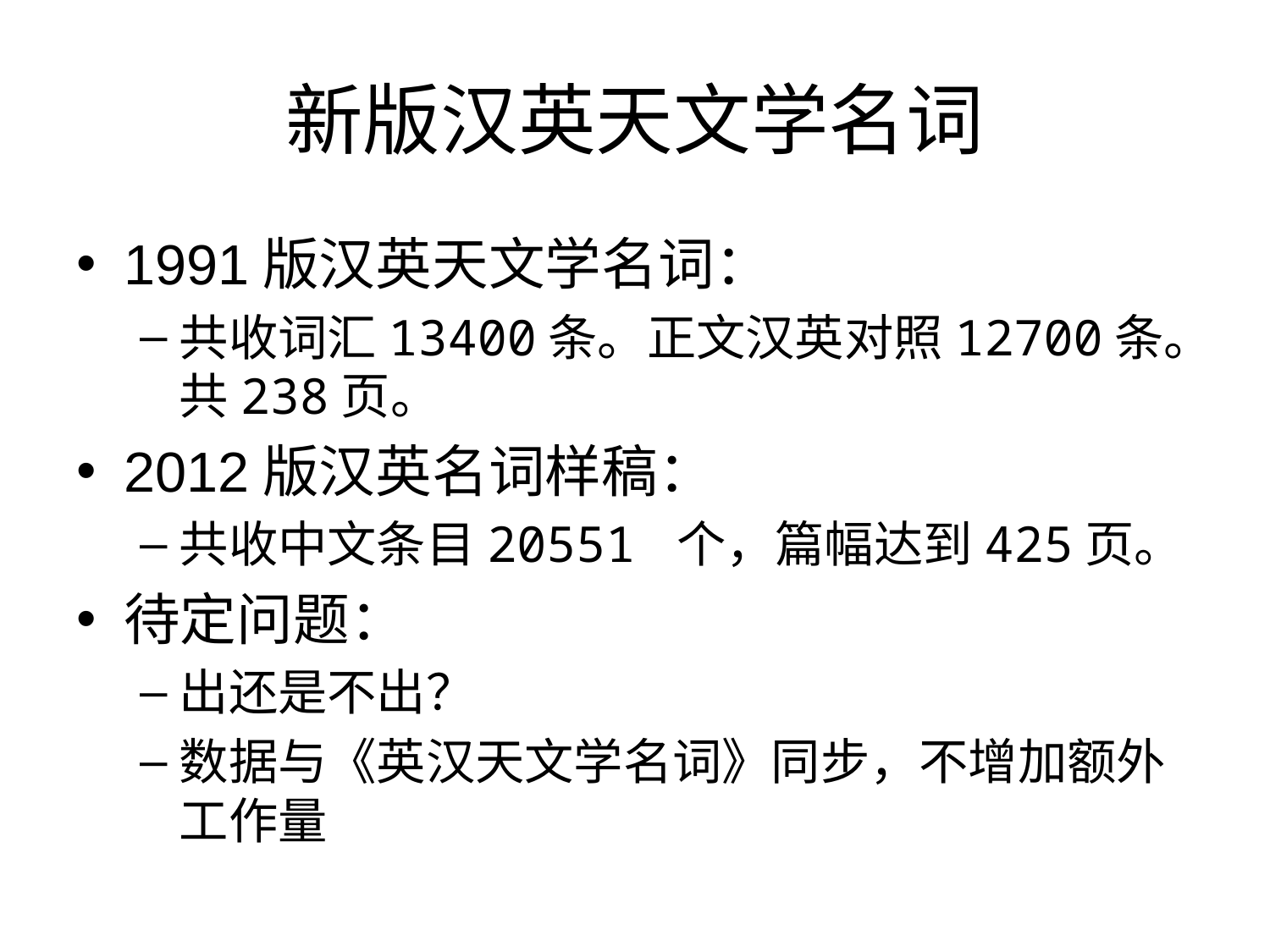

# 新版汉英天文学名词
1991版汉英天文学名词：
共收词汇13400条。正文汉英对照12700条。共238页。
2012版汉英名词样稿：
共收中文条目20551 个，篇幅达到425页。
待定问题：
出还是不出？
数据与《英汉天文学名词》同步，不增加额外工作量